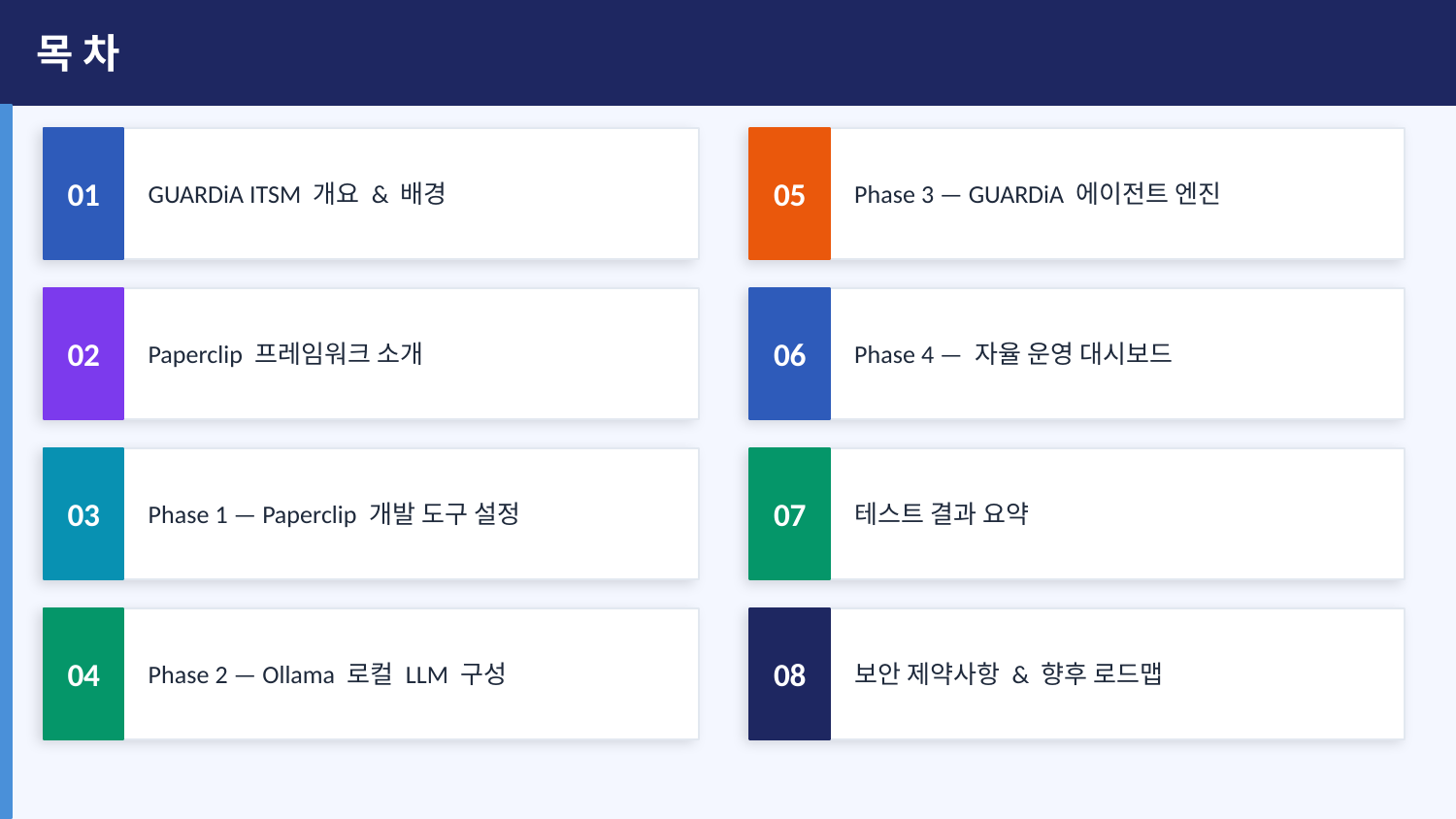

목 차

01
GUARDiA ITSM 개요 & 배경

05
Phase 3 — GUARDiA 에이전트 엔진

02
Paperclip 프레임워크 소개

06
Phase 4 — 자율 운영 대시보드

03
Phase 1 — Paperclip 개발 도구 설정

07
테스트 결과 요약

04
Phase 2 — Ollama 로컬 LLM 구성

08
보안 제약사항 & 향후 로드맵